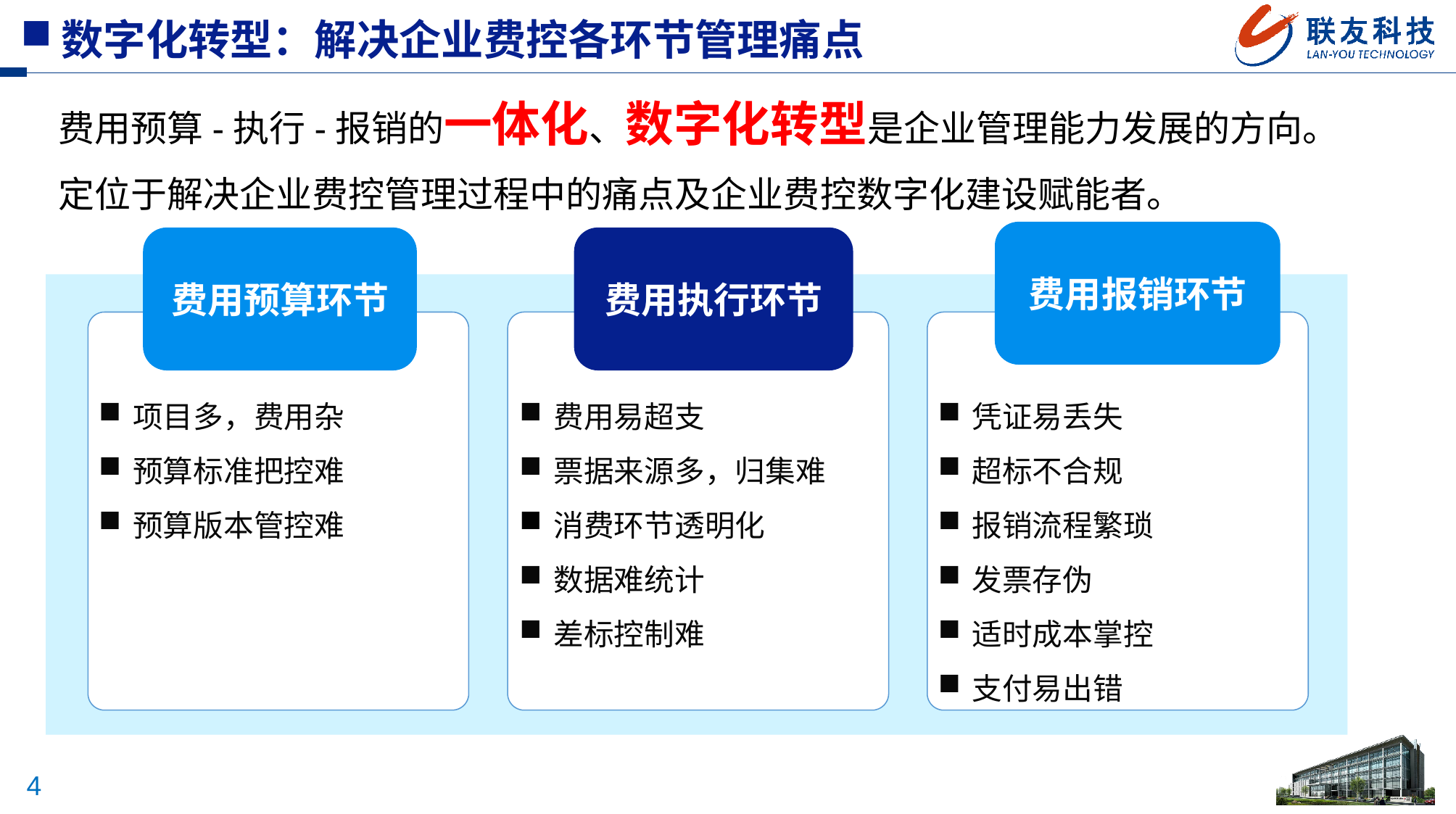

数字化转型：解决企业费控各环节管理痛点
费用预算-执行-报销的一体化、数字化转型是企业管理能力发展的方向。
定位于解决企业费控管理过程中的痛点及企业费控数字化建设赋能者。
费用报销环节
费用预算环节
费用执行环节

项目多，费用杂
预算标准把控难
预算版本管控难
费用易超支
票据来源多，归集难
消费环节透明化
数据难统计
差标控制难
凭证易丢失
超标不合规
报销流程繁琐
发票存伪
适时成本掌控
支付易出错
4